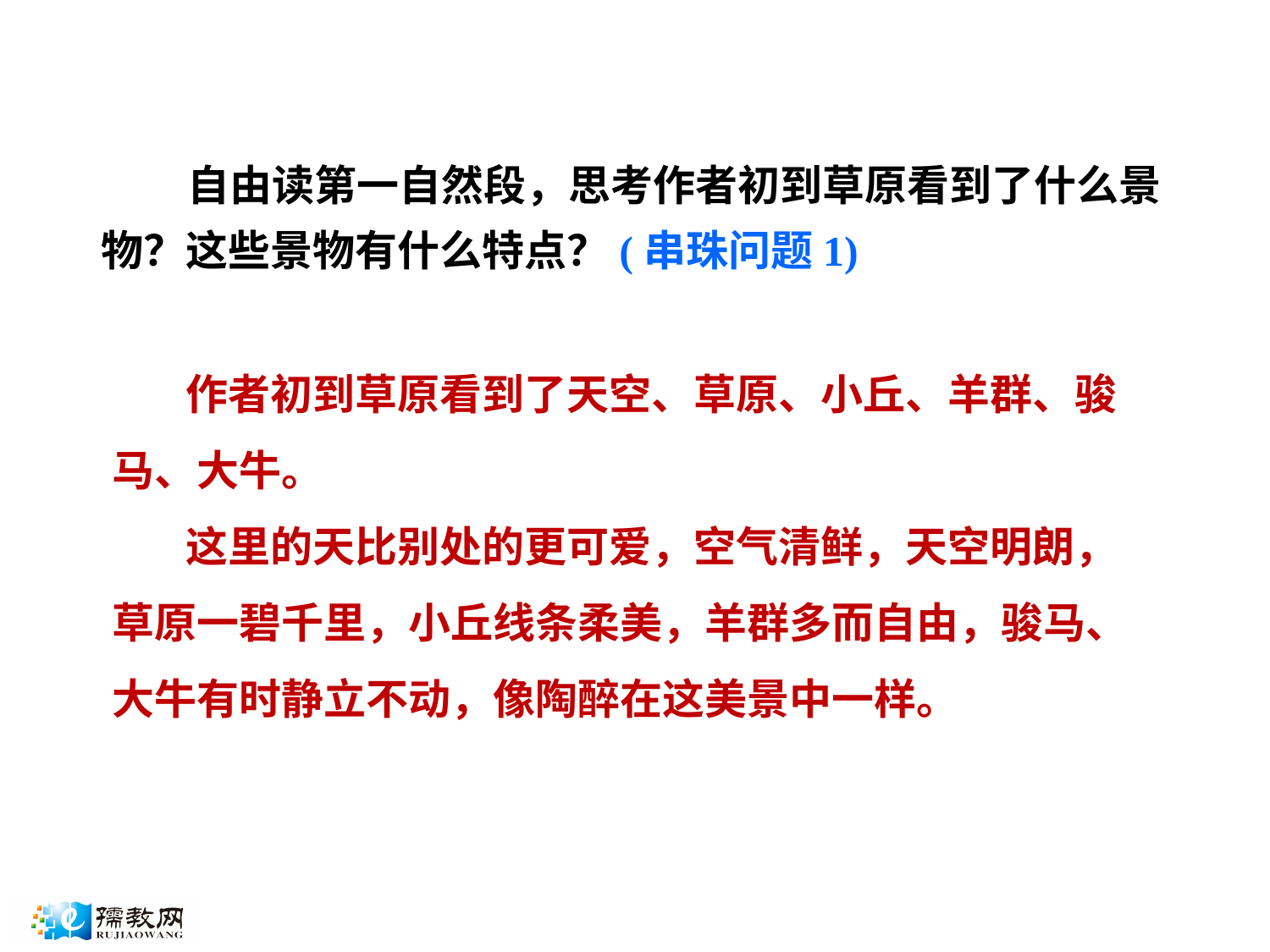

自由读第一自然段，思考作者初到草原看到了什么景物？这些景物有什么特点？(串珠问题1)
作者初到草原看到了天空、草原、小丘、羊群、骏马、大牛。
这里的天比别处的更可爱，空气清鲜，天空明朗，草原一碧千里，小丘线条柔美，羊群多而自由，骏马、大牛有时静立不动，像陶醉在这美景中一样。